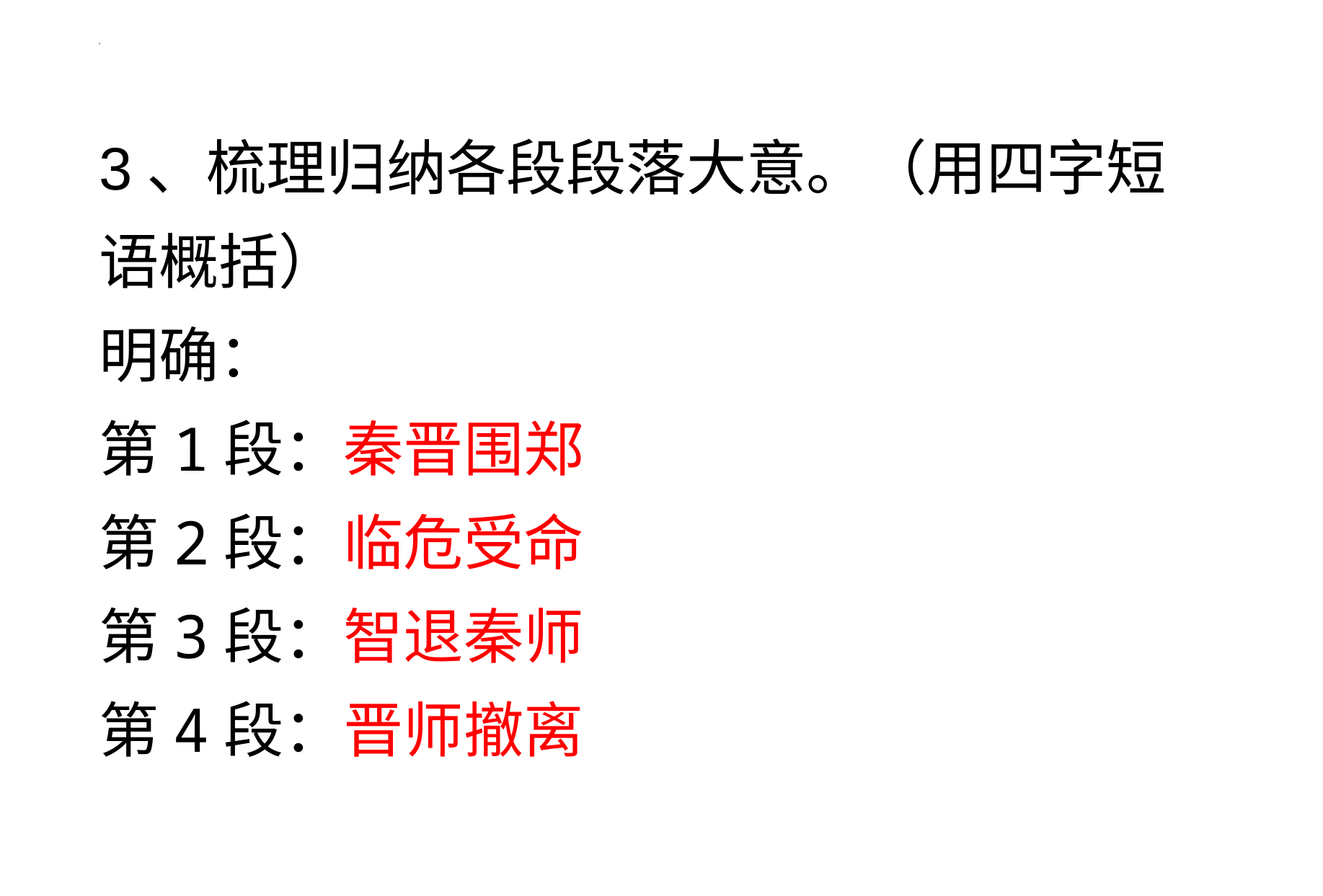

3、梳理归纳各段段落大意。（用四字短语概括）
明确：
第1段：秦晋围郑
第2段：临危受命
第3段：智退秦师
第4段：晋师撤离